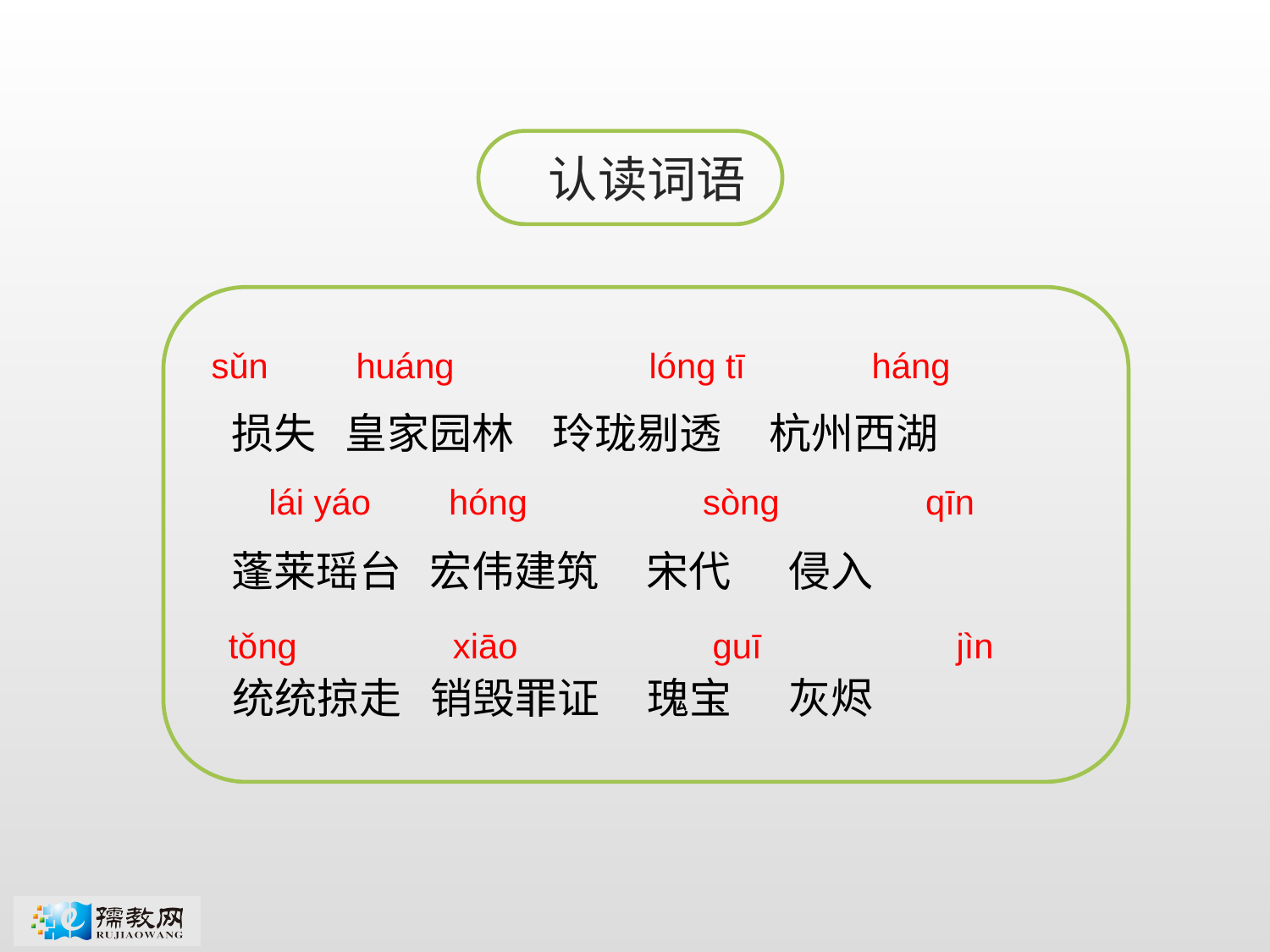

认读词语

sǔn         huáng                    lóng tī             háng
损失   皇家园林    玲珑剔透     杭州西湖
     lái yáo        hóng                  sòng               qīn
蓬莱瑶台   宏伟建筑     宋代      侵入

tǒng                xiāo                    guī                    jìn
统统掠走   销毁罪证     瑰宝      灰烬